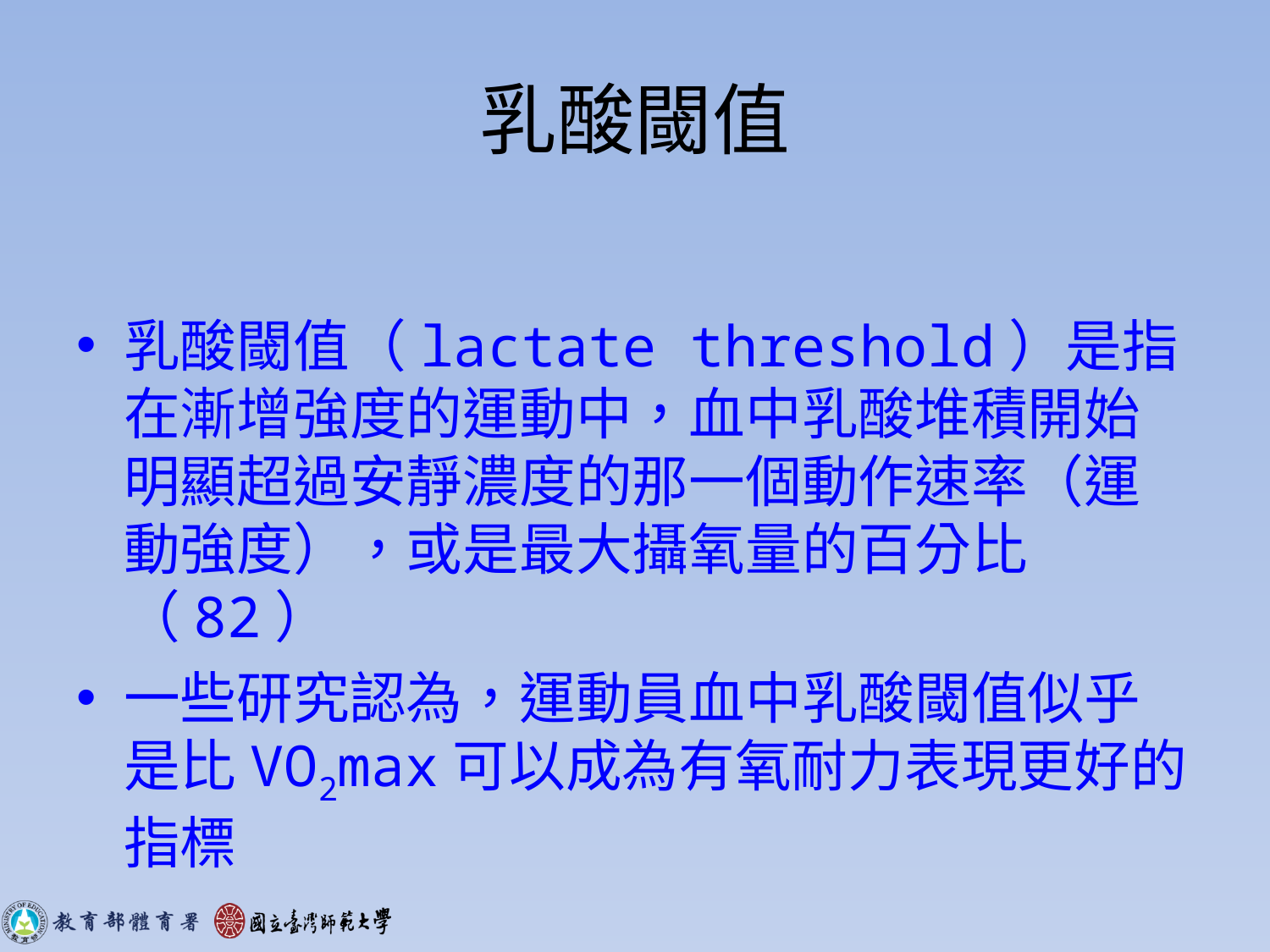

# 乳酸閾值

乳酸閾值（lactate threshold）是指在漸增強度的運動中，血中乳酸堆積開始明顯超過安靜濃度的那一個動作速率（運動強度），或是最大攝氧量的百分比（82）
一些研究認為，運動員血中乳酸閾值似乎是比VO2max可以成為有氧耐力表現更好的指標